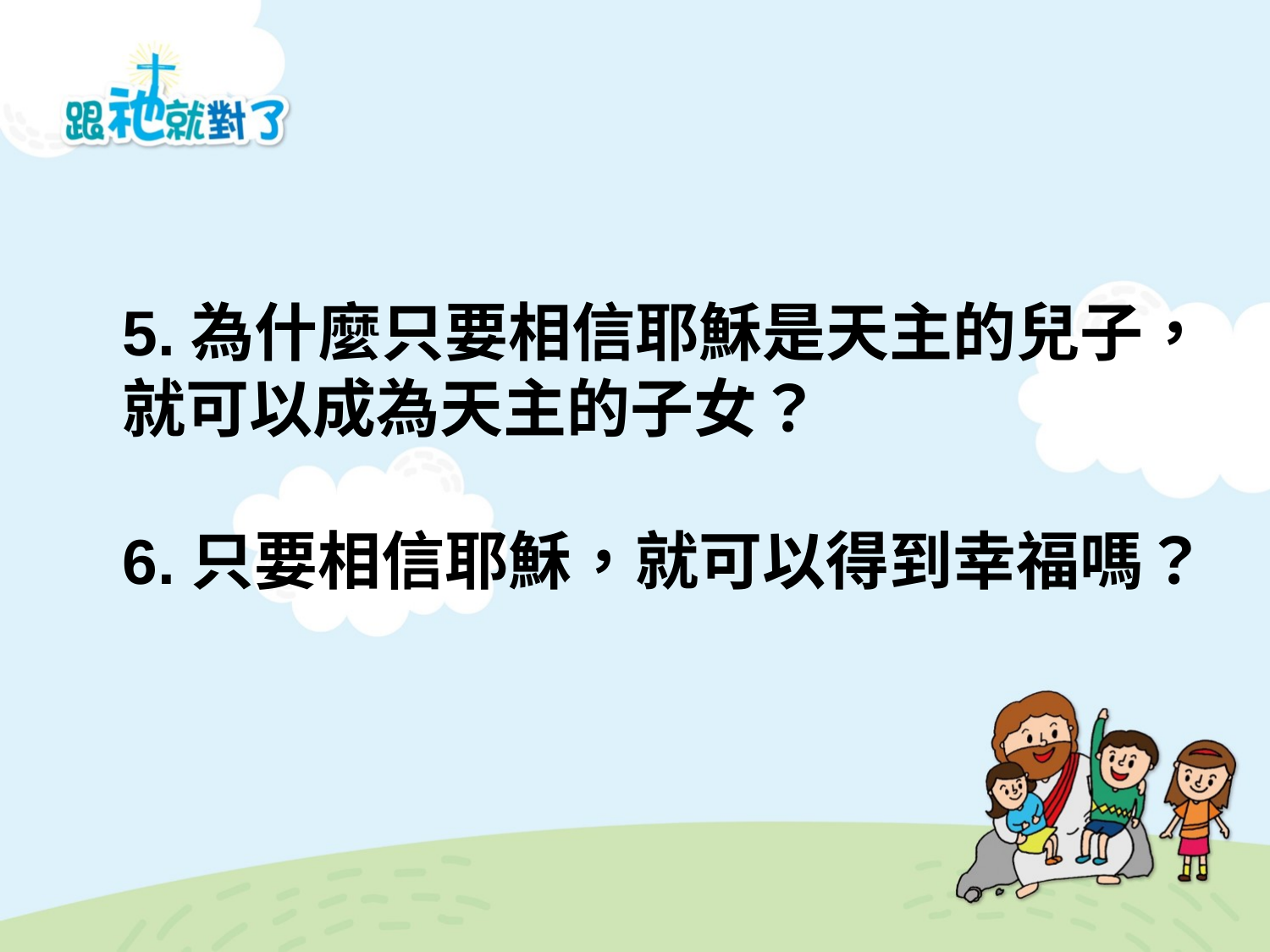

5.為什麼只要相信耶穌是天主的兒子，就可以成為天主的子女？

6.只要相信耶穌，就可以得到幸福嗎？